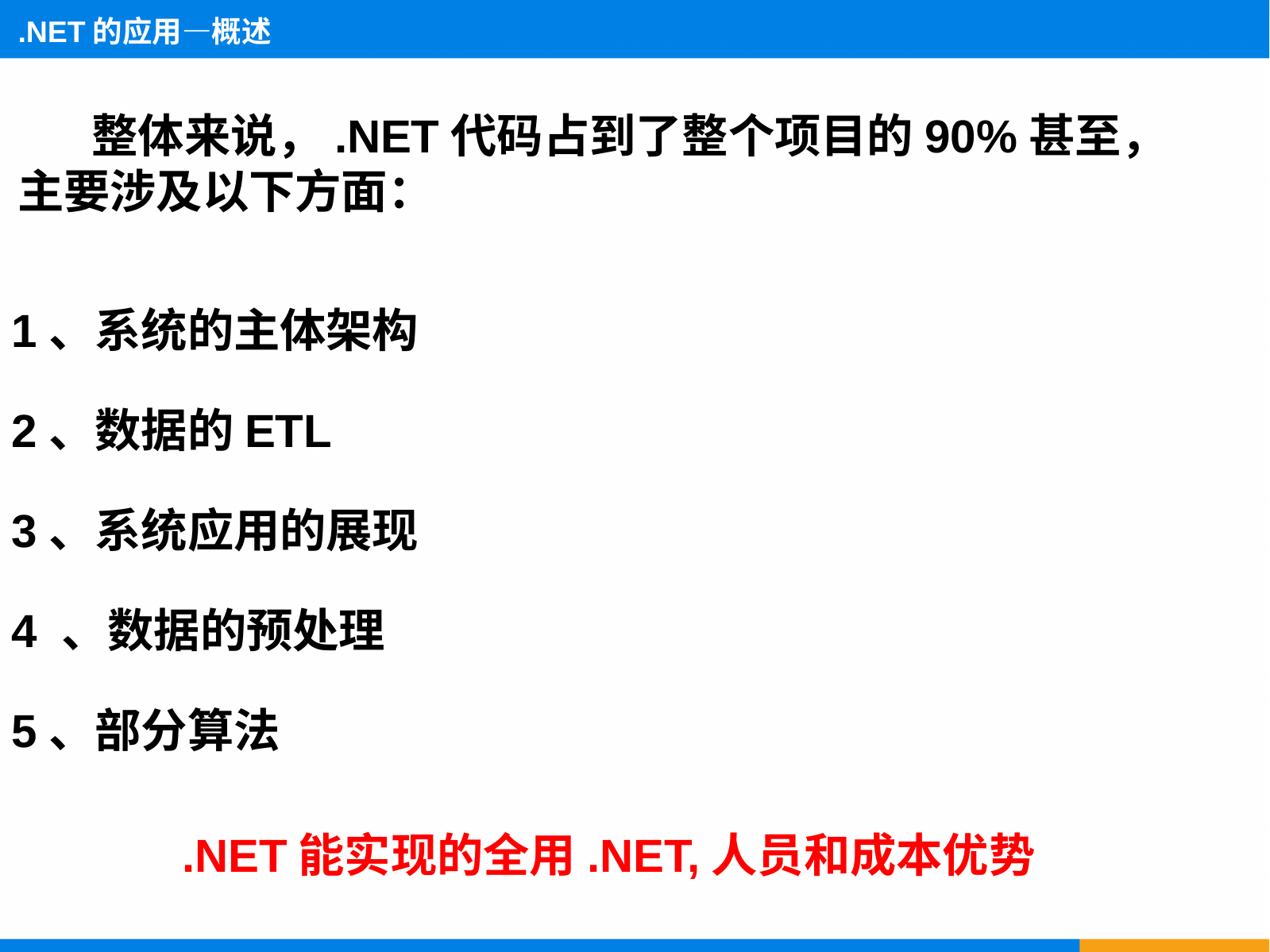

.NET的应用—概述
      整体来说，.NET代码占到了整个项目的90%甚至，主要涉及以下方面：
1、系统的主体架构
2、数据的ETL
3、系统应用的展现
4 、数据的预处理
5、部分算法
.NET能实现的全用.NET,人员和成本优势